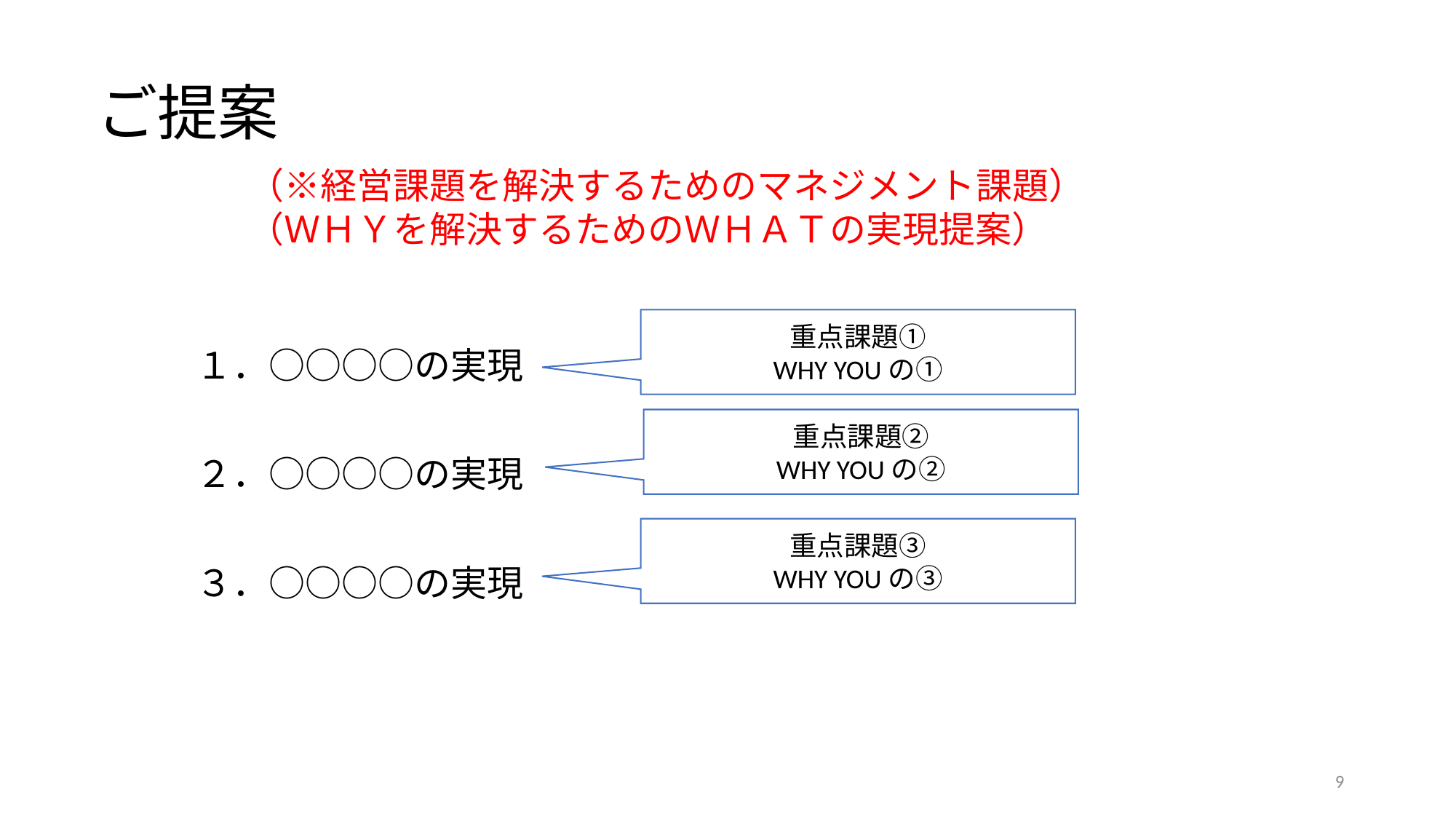

# ご提案
（※経営課題を解決するためのマネジメント課題）
（ＷＨＹを解決するためのＷＨＡＴの実現提案）
重点課題①
WHY YOUの①
１．○○○○の実現

２．○○○○の実現

３．○○○○の実現
重点課題②
WHY YOUの②
重点課題③
WHY YOUの③
9